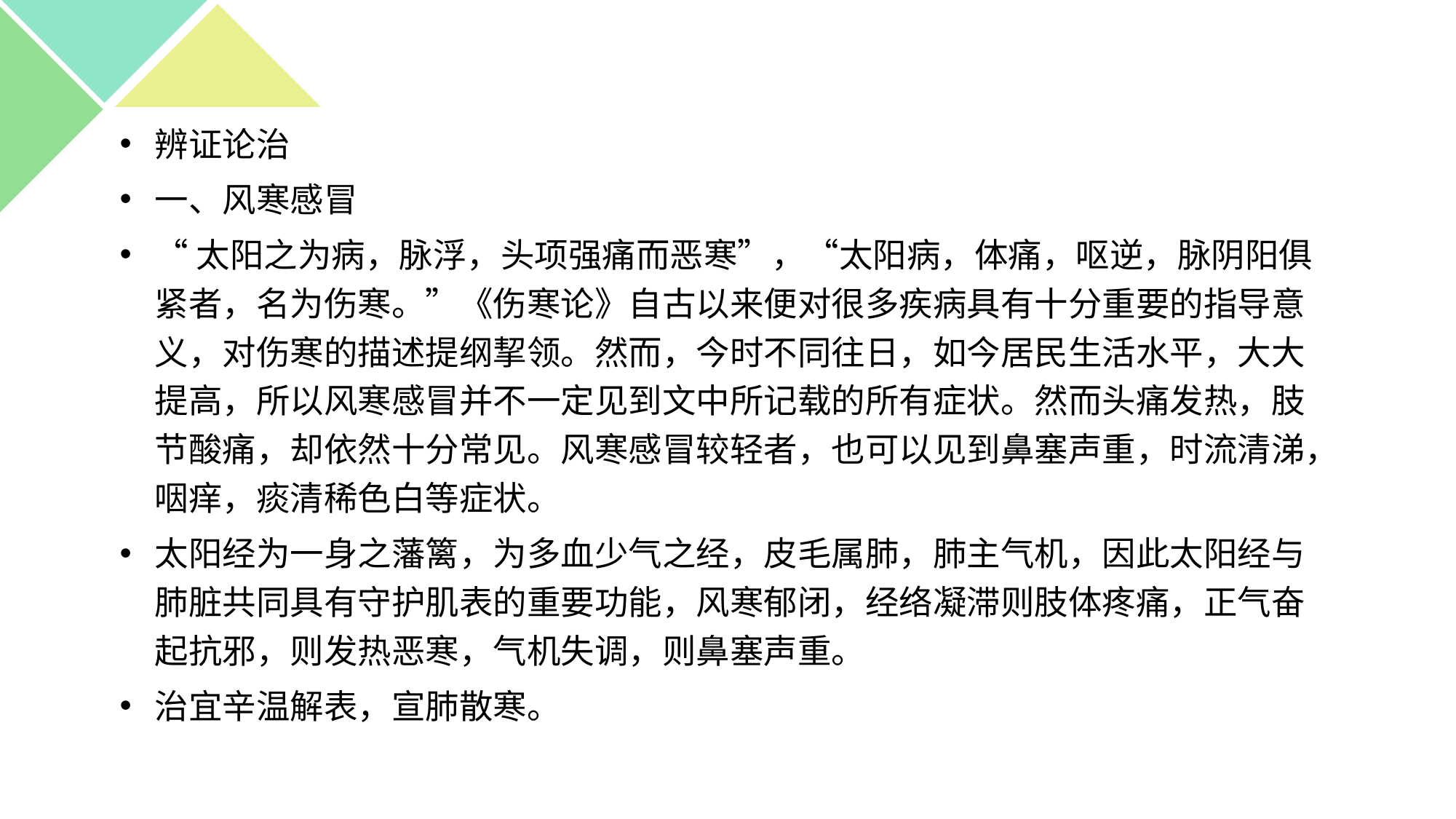

辨证论治
一、风寒感冒
“太阳之为病，脉浮，头项强痛而恶寒”，“太阳病，体痛，呕逆，脉阴阳俱紧者，名为伤寒。”《伤寒论》自古以来便对很多疾病具有十分重要的指导意义，对伤寒的描述提纲挈领。然而，今时不同往日，如今居民生活水平，大大提高，所以风寒感冒并不一定见到文中所记载的所有症状。然而头痛发热，肢节酸痛，却依然十分常见。风寒感冒较轻者，也可以见到鼻塞声重，时流清涕，咽痒，痰清稀色白等症状。
太阳经为一身之藩篱，为多血少气之经，皮毛属肺，肺主气机，因此太阳经与肺脏共同具有守护肌表的重要功能，风寒郁闭，经络凝滞则肢体疼痛，正气奋起抗邪，则发热恶寒，气机失调，则鼻塞声重。
治宜辛温解表，宣肺散寒。